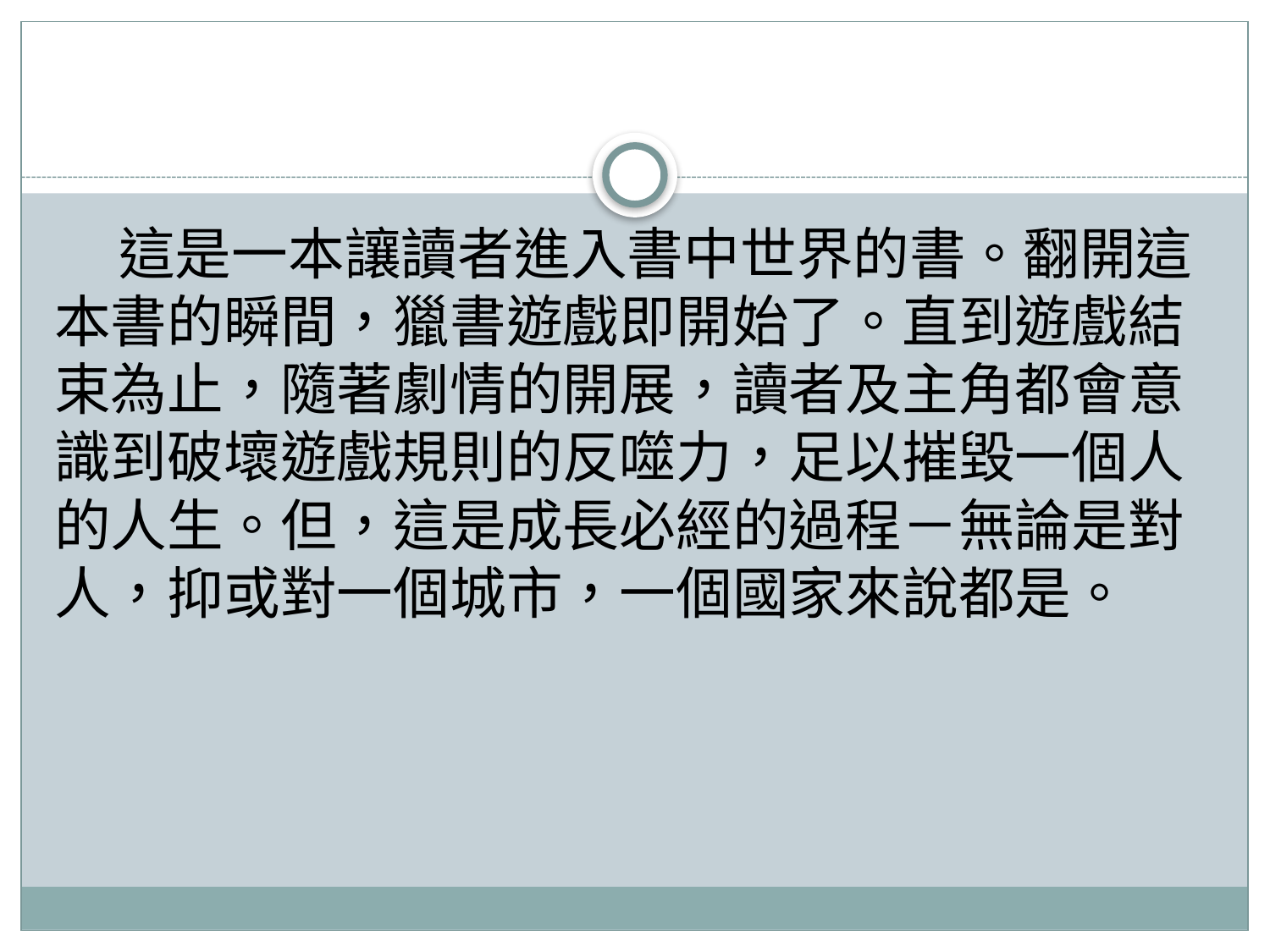

#
    這是一本讓讀者進入書中世界的書。翻開這本書的瞬間，獵書遊戲即開始了。直到遊戲結束為止，隨著劇情的開展，讀者及主角都會意識到破壞遊戲規則的反噬力，足以摧毀一個人的人生。但，這是成長必經的過程－無論是對人，抑或對一個城市，一個國家來說都是。